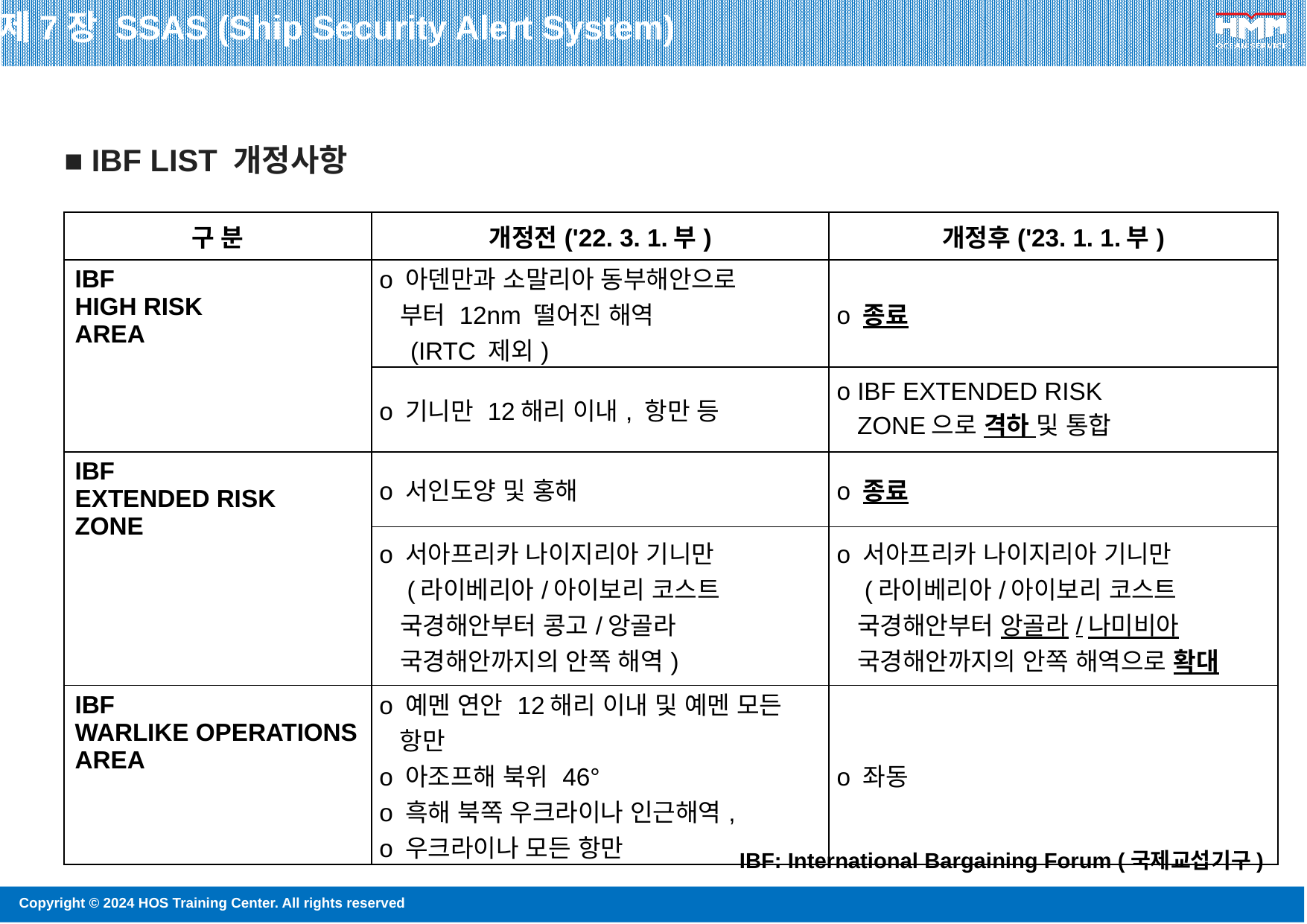

제7장 SSAS (Ship Security Alert System)
■ IBF LIST 개정사항
| 구 분 | 개정전('22. 3. 1.부) | 개정후('23. 1. 1.부) |
| --- | --- | --- |
| IBF HIGH RISK AREA | ο 아덴만과 소말리아 동부해안으로    부터 12nm 떨어진 해역 (IRTC 제외) | ο 종료 |
|  | ο 기니만 12해리 이내, 항만 등 | ο IBF EXTENDED RISK ZONE으로 격하 및 통합 |
| IBF EXTENDED RISK ZONE | ο 서인도양 및 홍해 | ο 종료 |
|  | ο 서아프리카 나이지리아 기니만    (라이베리아/아이보리 코스트    국경해안부터 콩고/앙골라    국경해안까지의 안쪽 해역) | ο 서아프리카 나이지리아 기니만    (라이베리아/아이보리 코스트    국경해안부터 앙골라/나미비아    국경해안까지의 안쪽 해역으로 확대 |
| IBF WARLIKE OPERATIONS AREA | ο 예멘 연안 12해리 이내 및 예멘 모든 항만 ο 아조프해 북위 46° ο 흑해 북쪽 우크라이나 인근해역, ο 우크라이나 모든 항만 | ο 좌동 |
IBF: 국제교섭포럼
IBF: International Bargaining Forum (국제교섭기구)
106